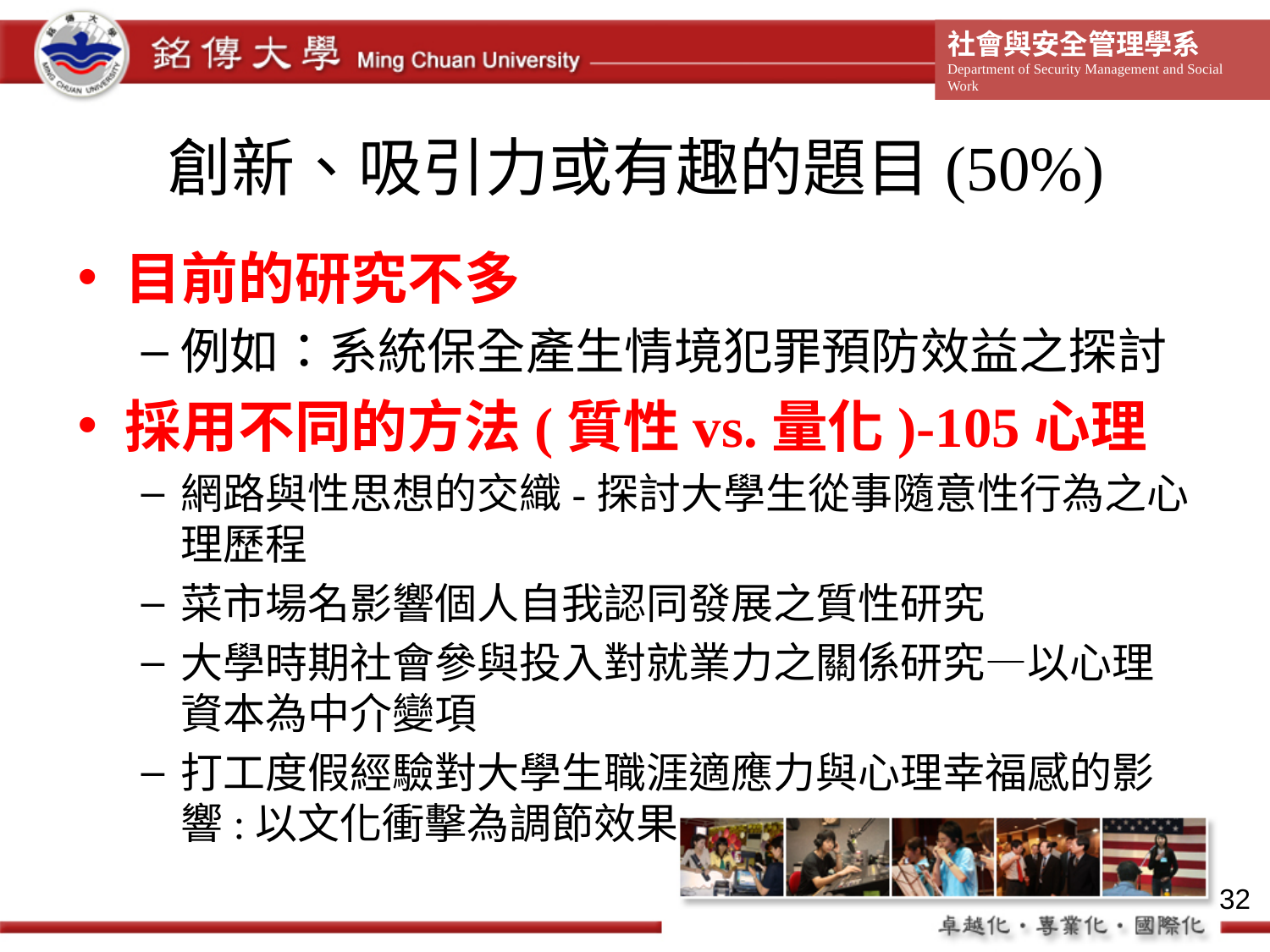

# 創新、吸引力或有趣的題目(50%)
目前的研究不多
例如：系統保全產生情境犯罪預防效益之探討
採用不同的方法(質性vs.量化)-105心理
網路與性思想的交織-探討大學生從事隨意性行為之心理歷程
菜市場名影響個人自我認同發展之質性研究
大學時期社會參與投入對就業力之關係研究—以心理資本為中介變項
打工度假經驗對大學生職涯適應力與心理幸福感的影響:以文化衝擊為調節效果
32